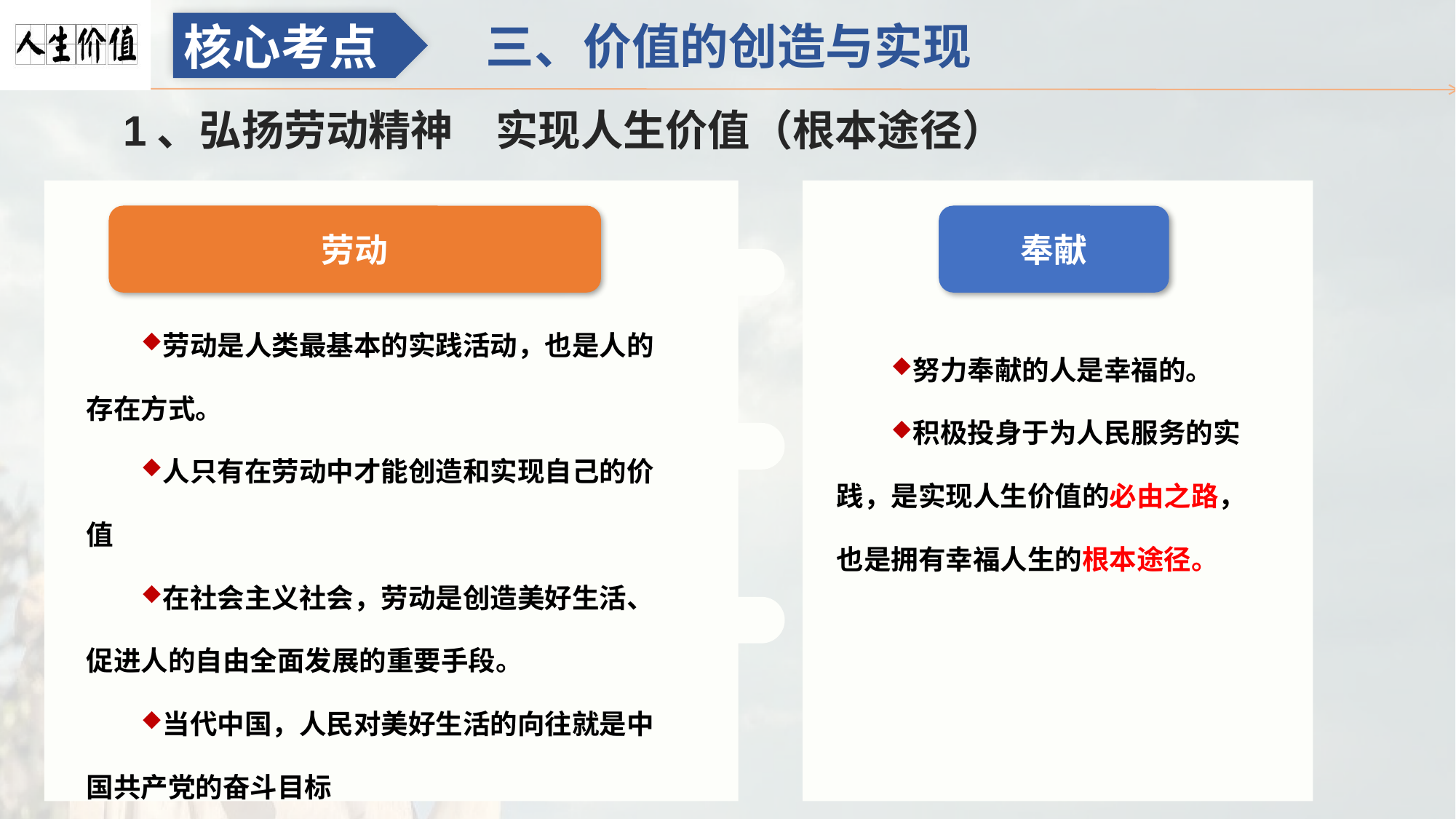

三、价值的创造与实现
核心考点
1、弘扬劳动精神　实现人生价值（根本途径）

劳动
奉献
劳动是人类最基本的实践活动，也是人的存在方式。
人只有在劳动中才能创造和实现自己的价值
在社会主义社会，劳动是创造美好生活、促进人的自由全面发展的重要手段。
当代中国，人民对美好生活的向往就是中国共产党的奋斗目标
努力奉献的人是幸福的。
积极投身于为人民服务的实践，是实现人生价值的必由之路，也是拥有幸福人生的根本途径。